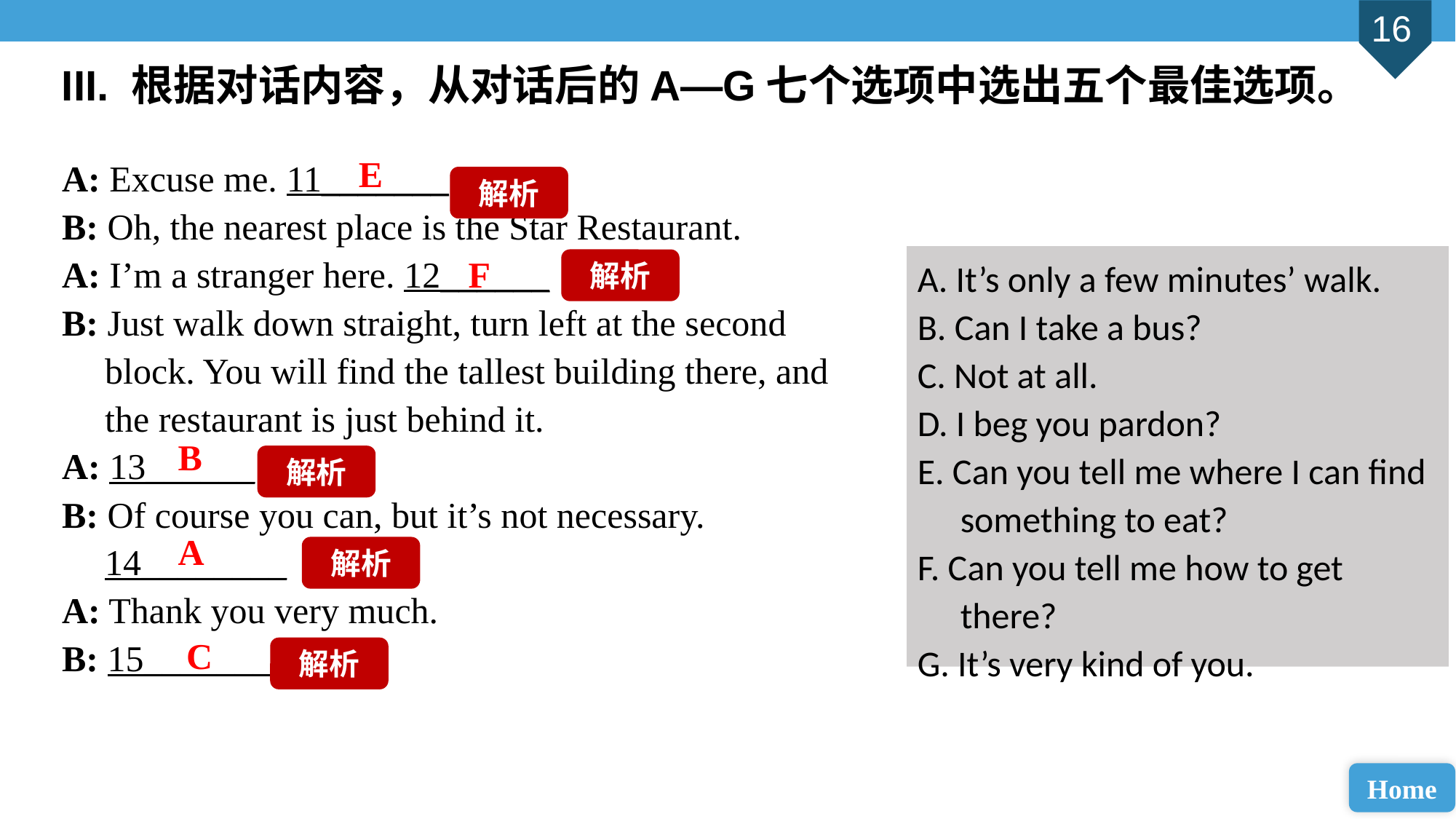

III. 根据对话内容，从对话后的A—G七个选项中选出五个最佳选项。
A: Excuse me. 11_______
B: Oh, the nearest place is the Star Restaurant.
A: I’m a stranger here. 12______
B: Just walk down straight, turn left at the second block. You will find the tallest building there, and the restaurant is just behind it.
A: 13______
B: Of course you can, but it’s not necessary. 14________
A: Thank you very much.
B: 15_______
E
解析
F
A. It’s only a few minutes’ walk.
B. Can I take a bus?
C. Not at all.
D. I beg you pardon?
E. Can you tell me where I can find something to eat?
F. Can you tell me how to get there?
G. It’s very kind of you.
解析
B
解析
A
解析
C
解析